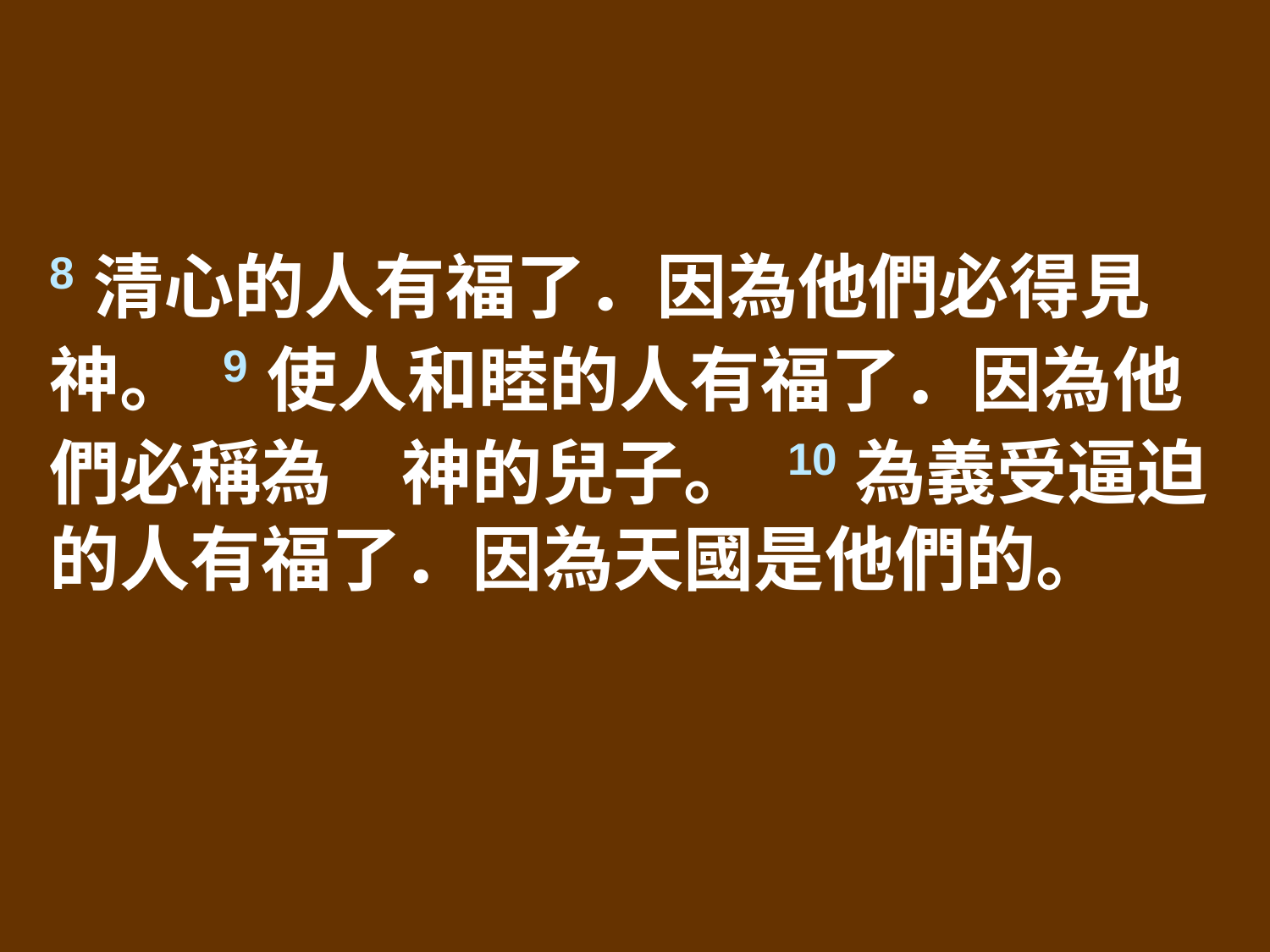

8清心的人有福了．因為他們必得見　神。 9使人和睦的人有福了．因為他們必稱為　神的兒子。 10為義受逼迫的人有福了．因為天國是他們的。